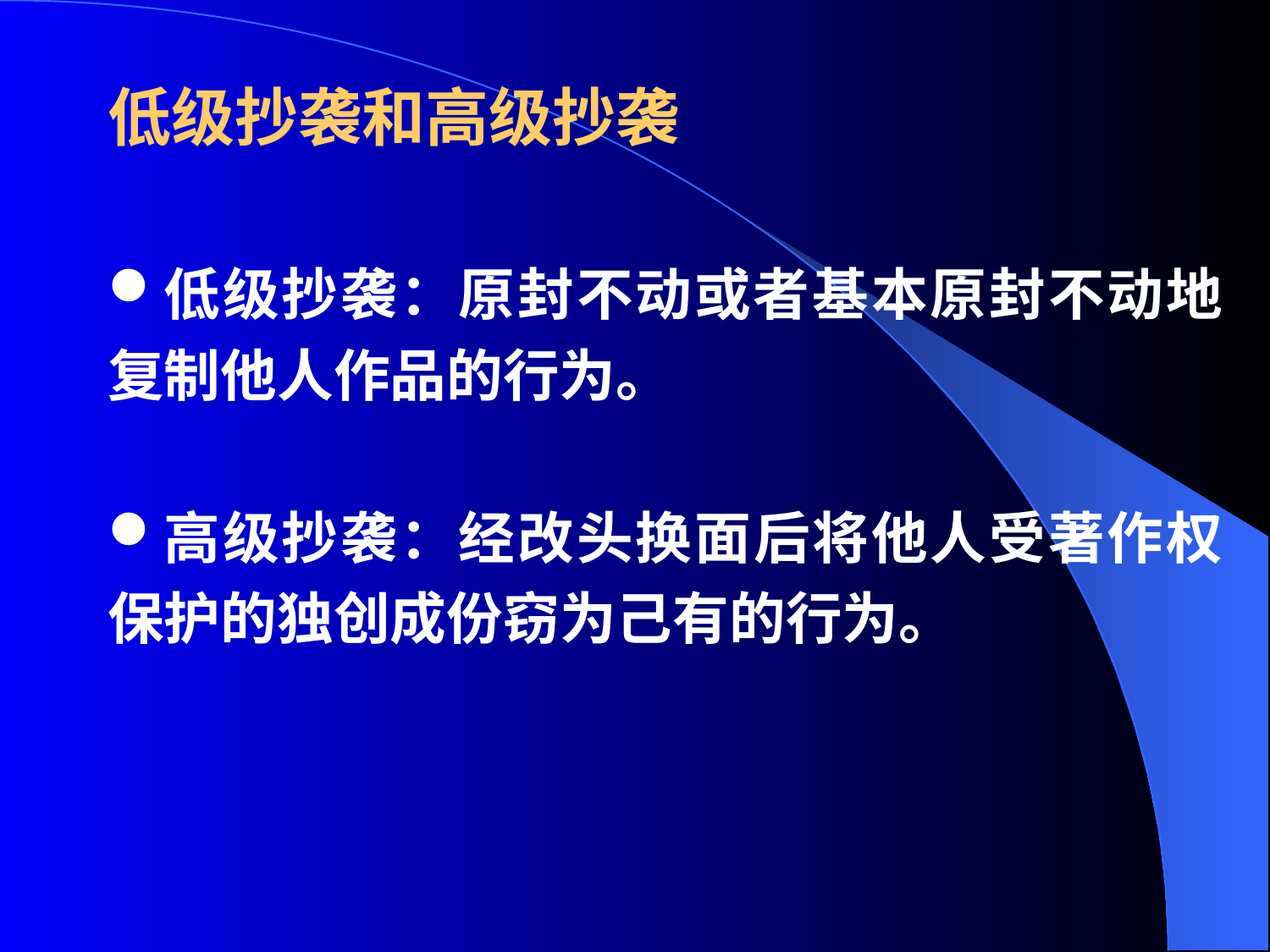

低级抄袭和高级抄袭

低级抄袭：原封不动或者基本原封不动地复制他人作品的行为。

高级抄袭：经改头换面后将他人受著作权保护的独创成份窃为己有的行为。